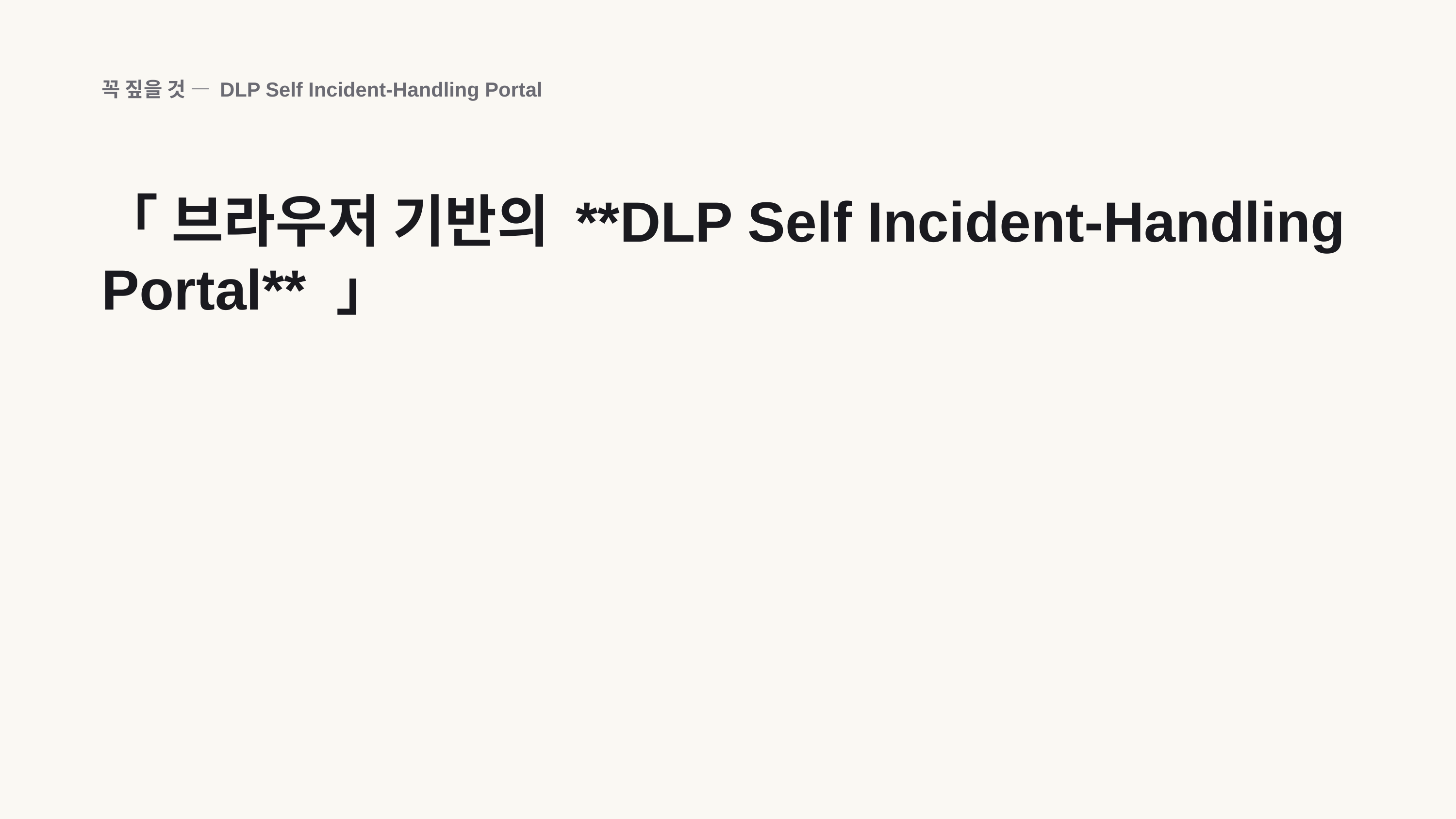

꼭 짚을 것 — DLP Self Incident-Handling Portal
「 브라우저 기반의 **DLP Self Incident-Handling Portal** 」